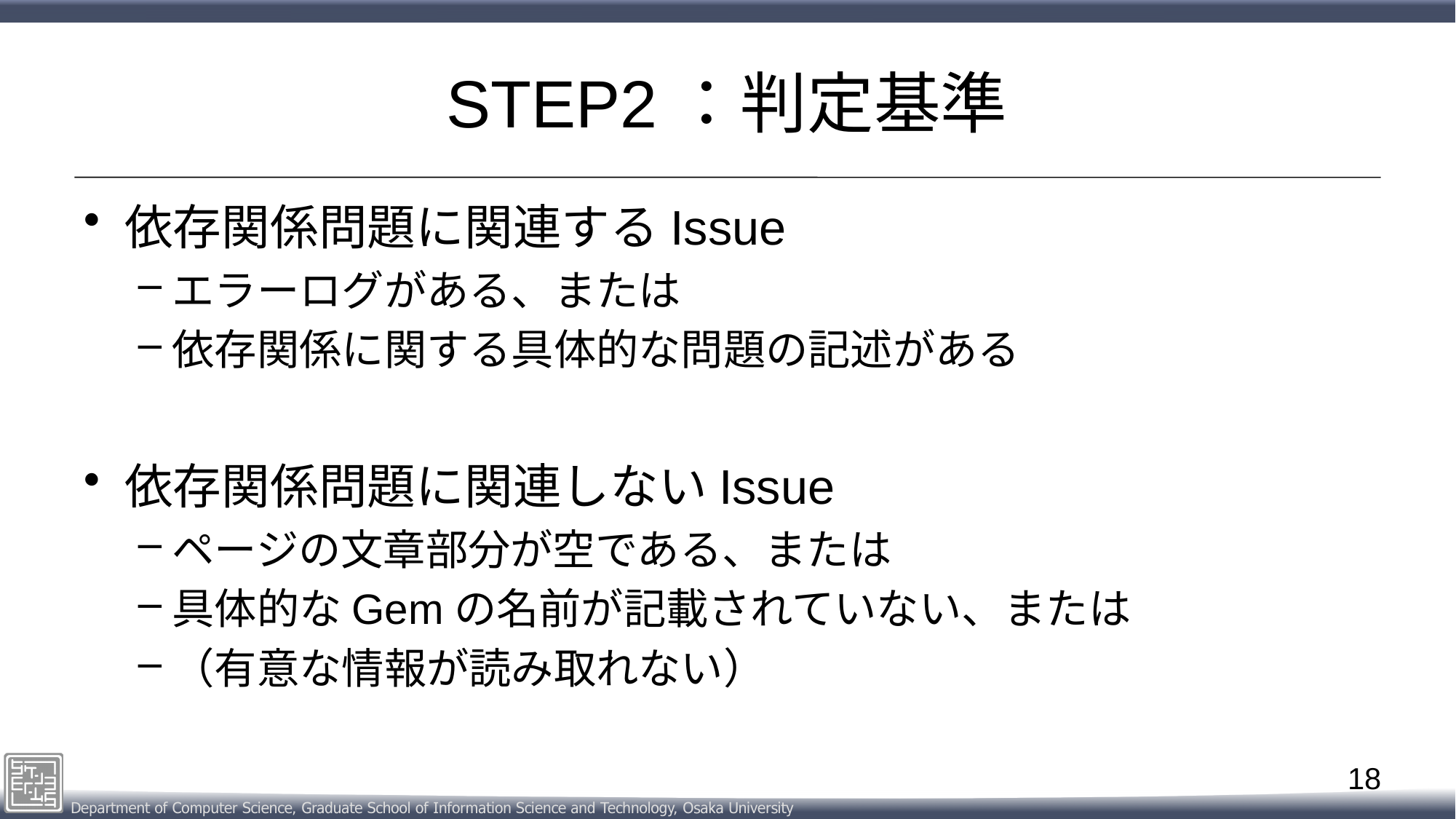

# STEP2：判定基準
依存関係問題に関連するIssue
エラーログがある、または
依存関係に関する具体的な問題の記述がある

依存関係問題に関連しないIssue
ページの文章部分が空である、または
具体的なGemの名前が記載されていない、または
（有意な情報が読み取れない）
18